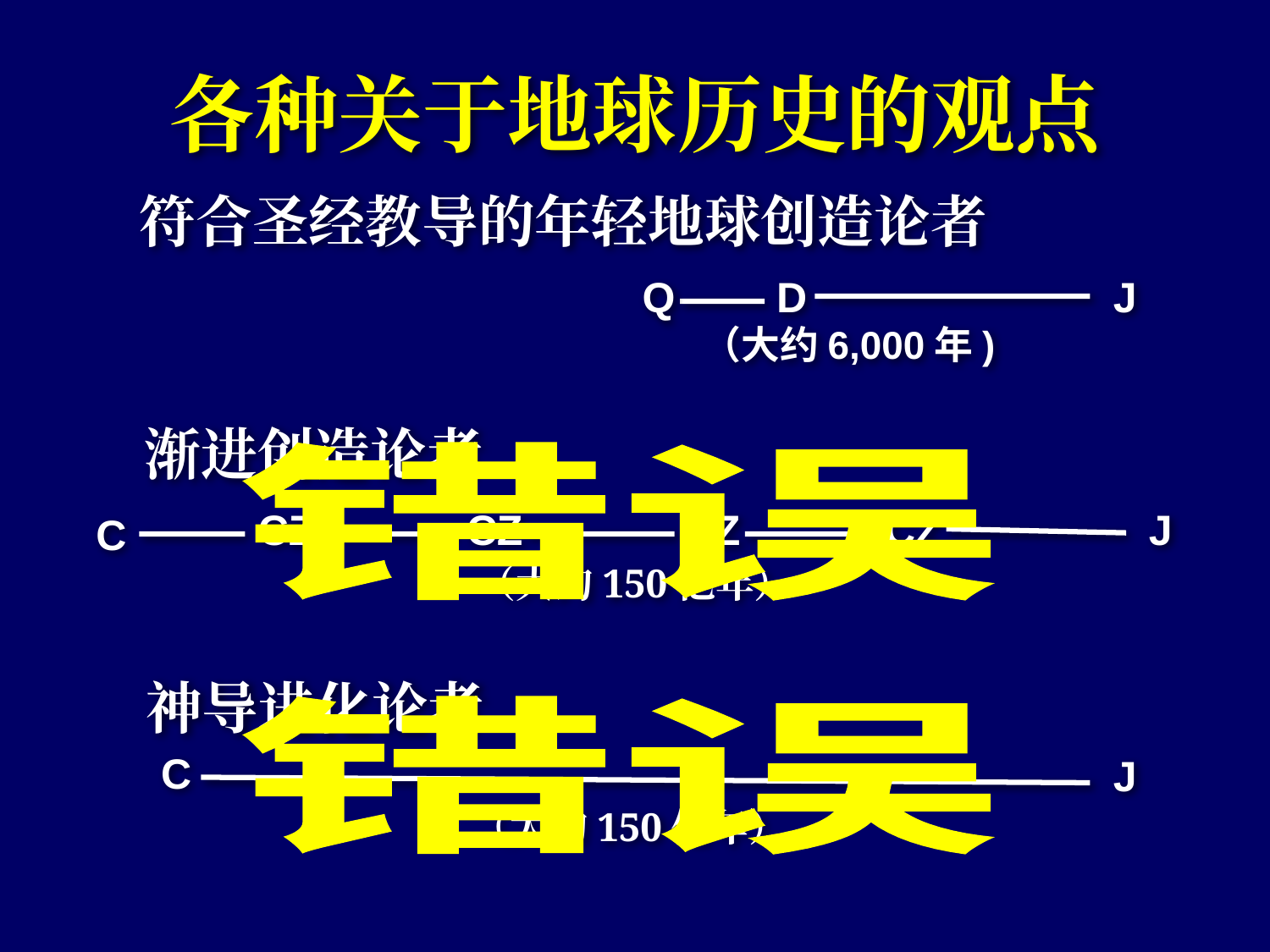

# Three views of Earth history
各种关于地球历史的观点
符合圣经教导的年轻地球创造论者
Q
D
J

（大约6,000年)
渐进创造论者
错误
CZ
CZ
CZ
CZ
J
C

（大约150亿年）
神导进化论者
错误

C
J

（大约150亿年）